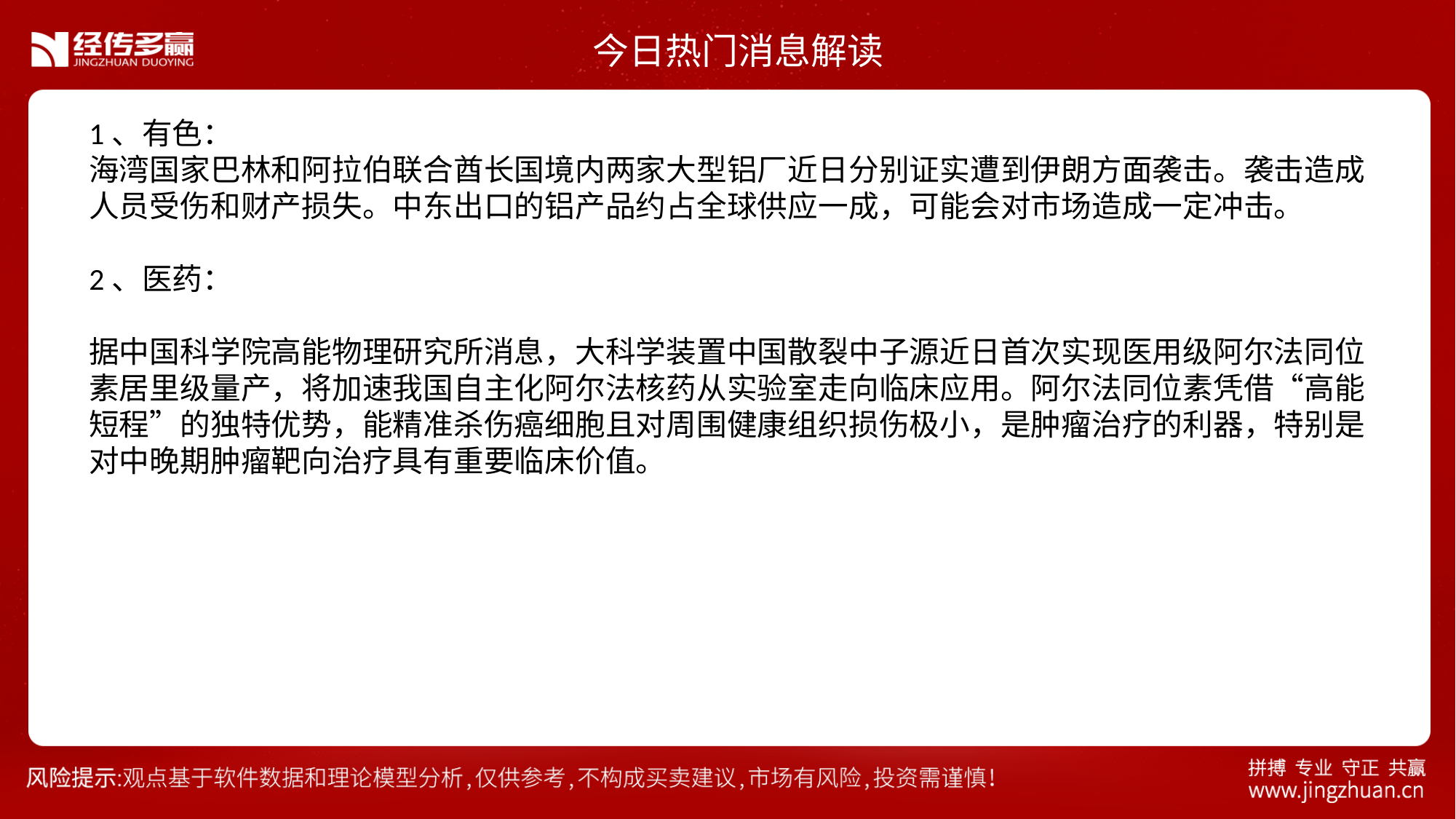

今日热门消息解读
1、有色：
海湾国家巴林和阿拉伯联合酋长国境内两家大型铝厂近日分别证实遭到伊朗方面袭击。袭击造成人员受伤和财产损失。中东出口的铝产品约占全球供应一成，可能会对市场造成一定冲击。

2、医药：

据中国科学院高能物理研究所消息，大科学装置中国散裂中子源近日首次实现医用级阿尔法同位素居里级量产，将加速我国自主化阿尔法核药从实验室走向临床应用。阿尔法同位素凭借“高能短程”的独特优势，能精准杀伤癌细胞且对周围健康组织损伤极小，是肿瘤治疗的利器，特别是对中晚期肿瘤靶向治疗具有重要临床价值。